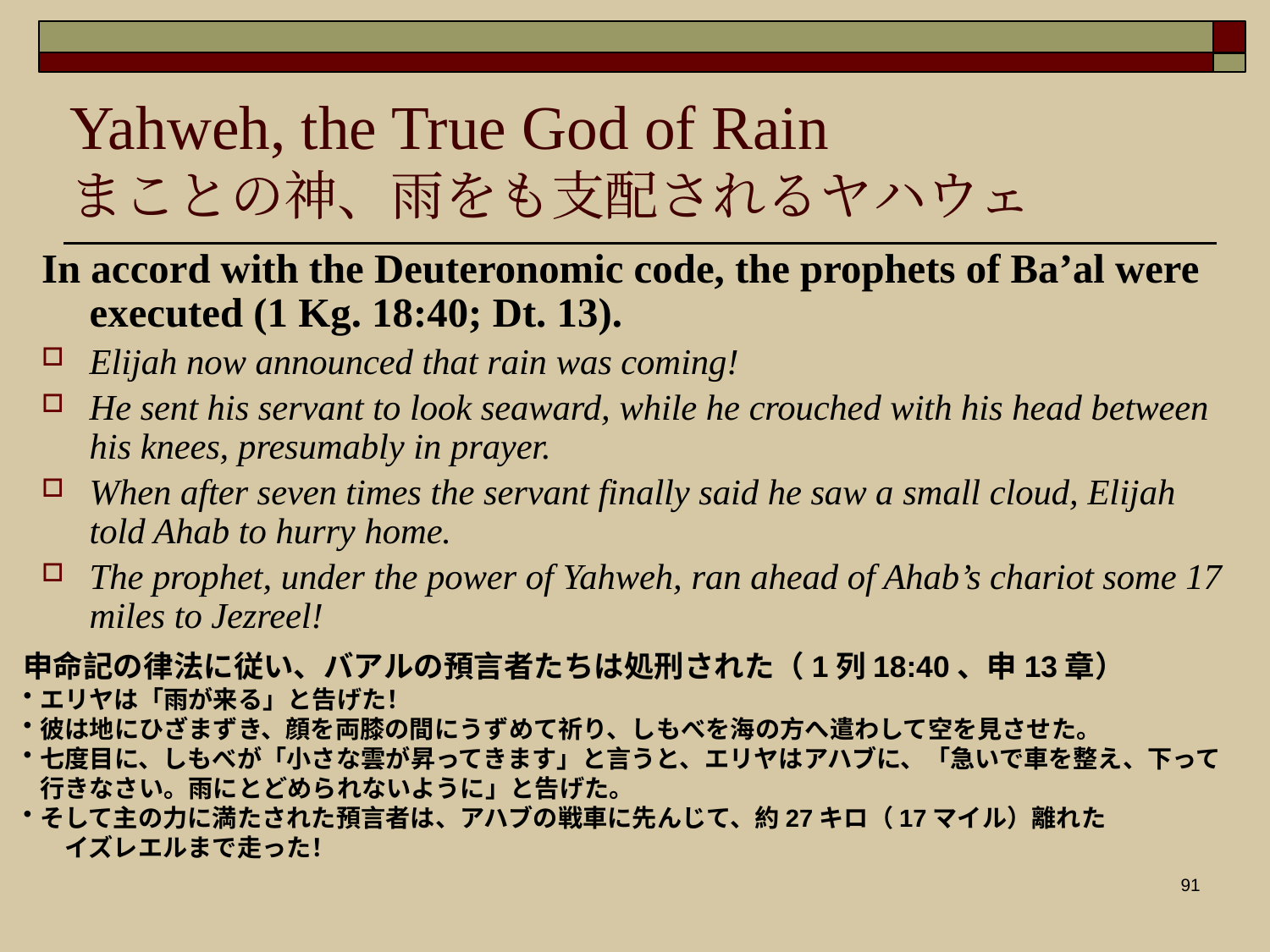

Yahweh, the True God of Rain
まことの神、雨をも支配されるヤハウェ
In accord with the Deuteronomic code, the prophets of Ba’al were executed (1 Kg. 18:40; Dt. 13).
Elijah now announced that rain was coming!
He sent his servant to look seaward, while he crouched with his head between his knees, presumably in prayer.
When after seven times the servant finally said he saw a small cloud, Elijah told Ahab to hurry home.
The prophet, under the power of Yahweh, ran ahead of Ahab’s chariot some 17 miles to Jezreel!
申命記の律法に従い、バアルの預言者たちは処刑された（1列18:40、申13章）
エリヤは「雨が来る」と告げた！
彼は地にひざまずき、顔を両膝の間にうずめて祈り、しもべを海の方へ遣わして空を見させた。
七度目に、しもべが「小さな雲が昇ってきます」と言うと、エリヤはアハブに、「急いで車を整え、下って　行きなさい。雨にとどめられないように」と告げた。
そして主の力に満たされた預言者は、アハブの戦車に先んじて、約27キロ（17マイル）離れた　　　　　　　イズレエルまで走った！
91